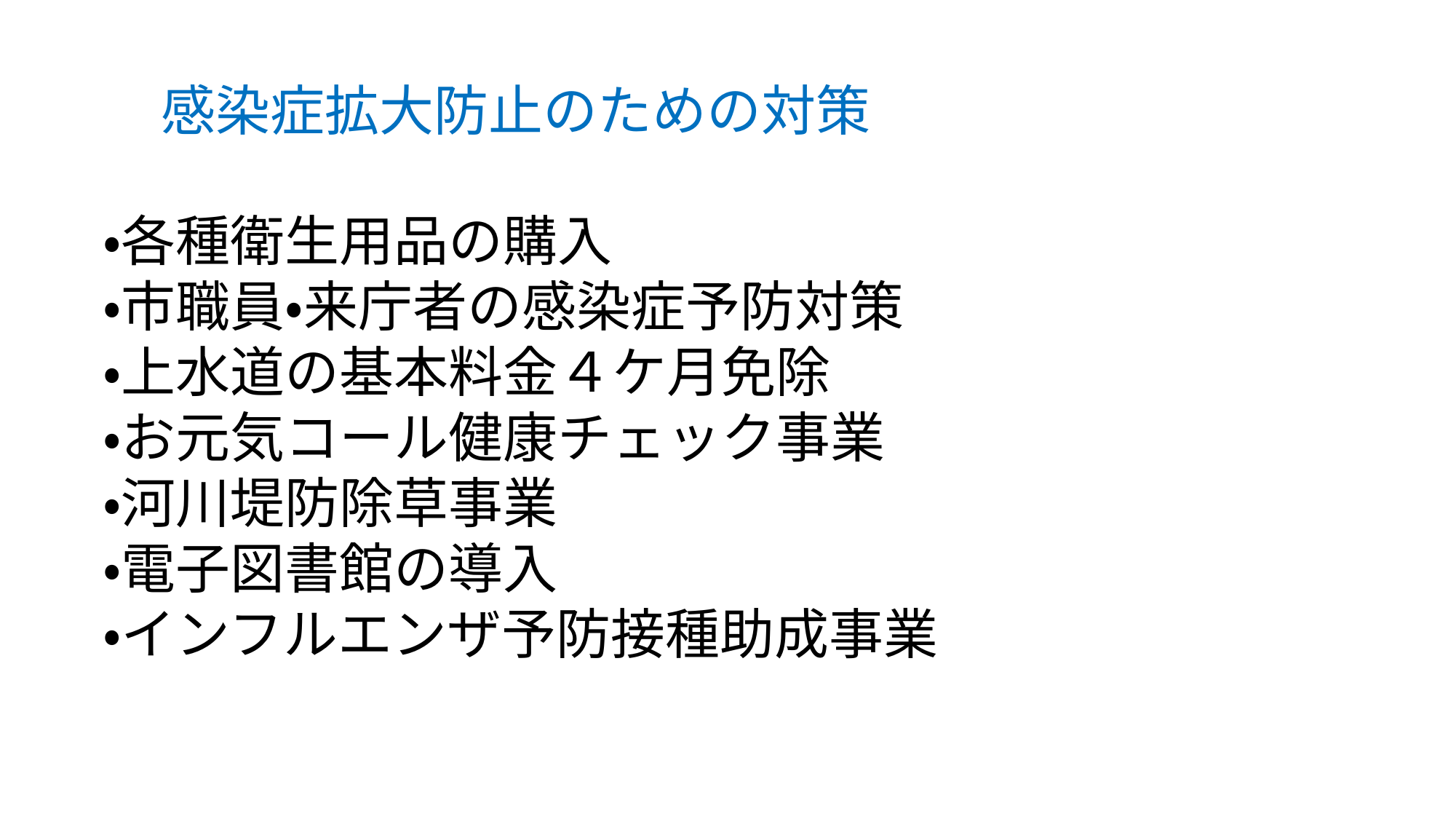

感染症拡大防止のための対策
・各種衛生用品の購入
・市職員・来庁者の感染症予防対策
・上水道の基本料金４ケ月免除
・お元気コール健康チェック事業
・河川堤防除草事業
・電子図書館の導入
・インフルエンザ予防接種助成事業